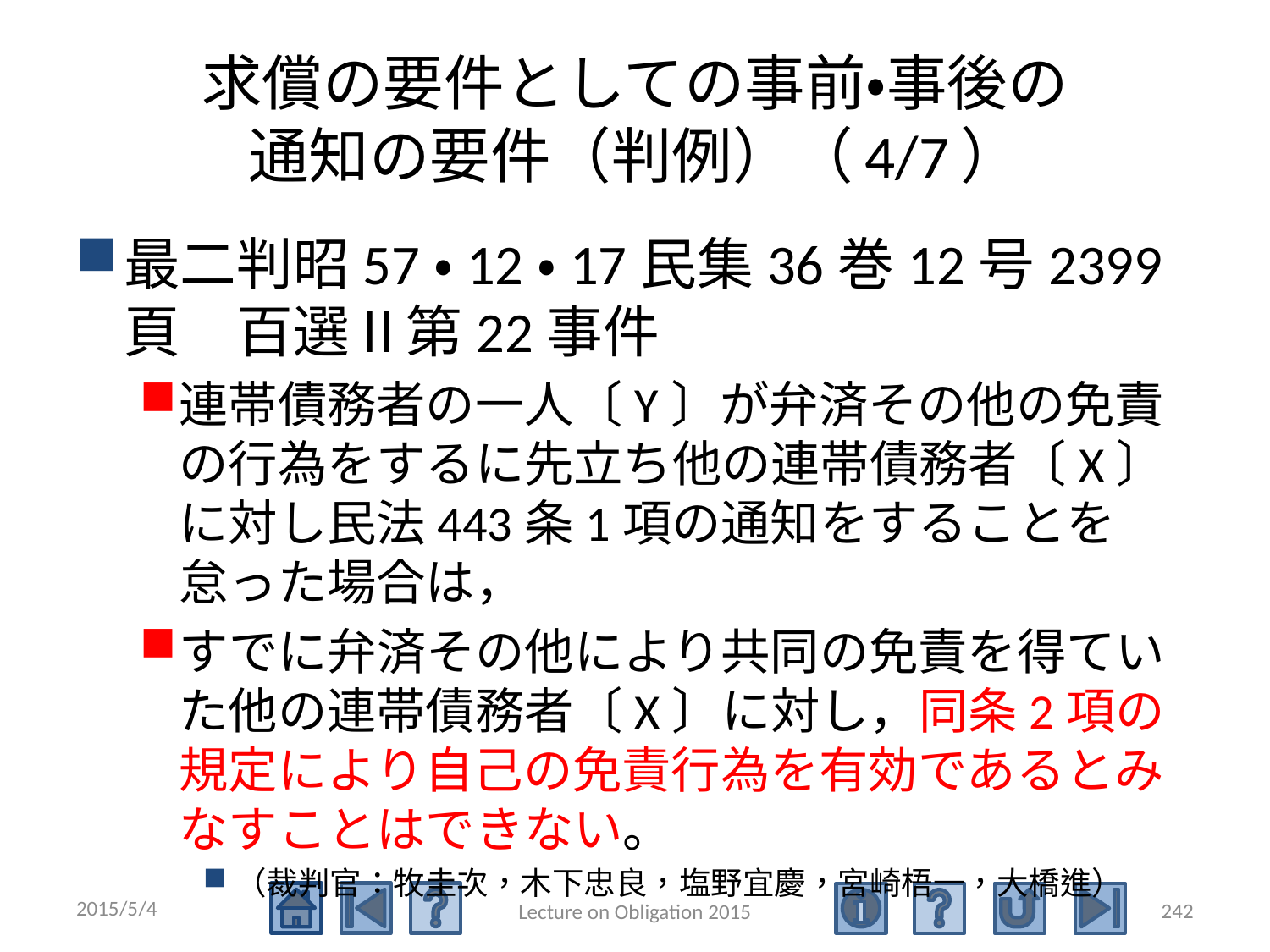

# 求償の要件としての事前・事後の 通知の要件（判例）（4/7）
最二判昭57・12・17民集36巻12号2399頁　百選Ⅱ第22事件
連帯債務者の一人〔Y〕が弁済その他の免責の行為をするに先立ち他の連帯債務者〔X〕に対し民法443条1項の通知をすることを怠った場合は，
すでに弁済その他により共同の免責を得ていた他の連帯債務者〔X〕に対し，同条2項の規定により自己の免責行為を有効であるとみなすことはできない。
（裁判官：牧圭次，木下忠良，塩野宜慶，宮崎梧一，大橋進）
2015/5/4
242
Lecture on Obligation 2015